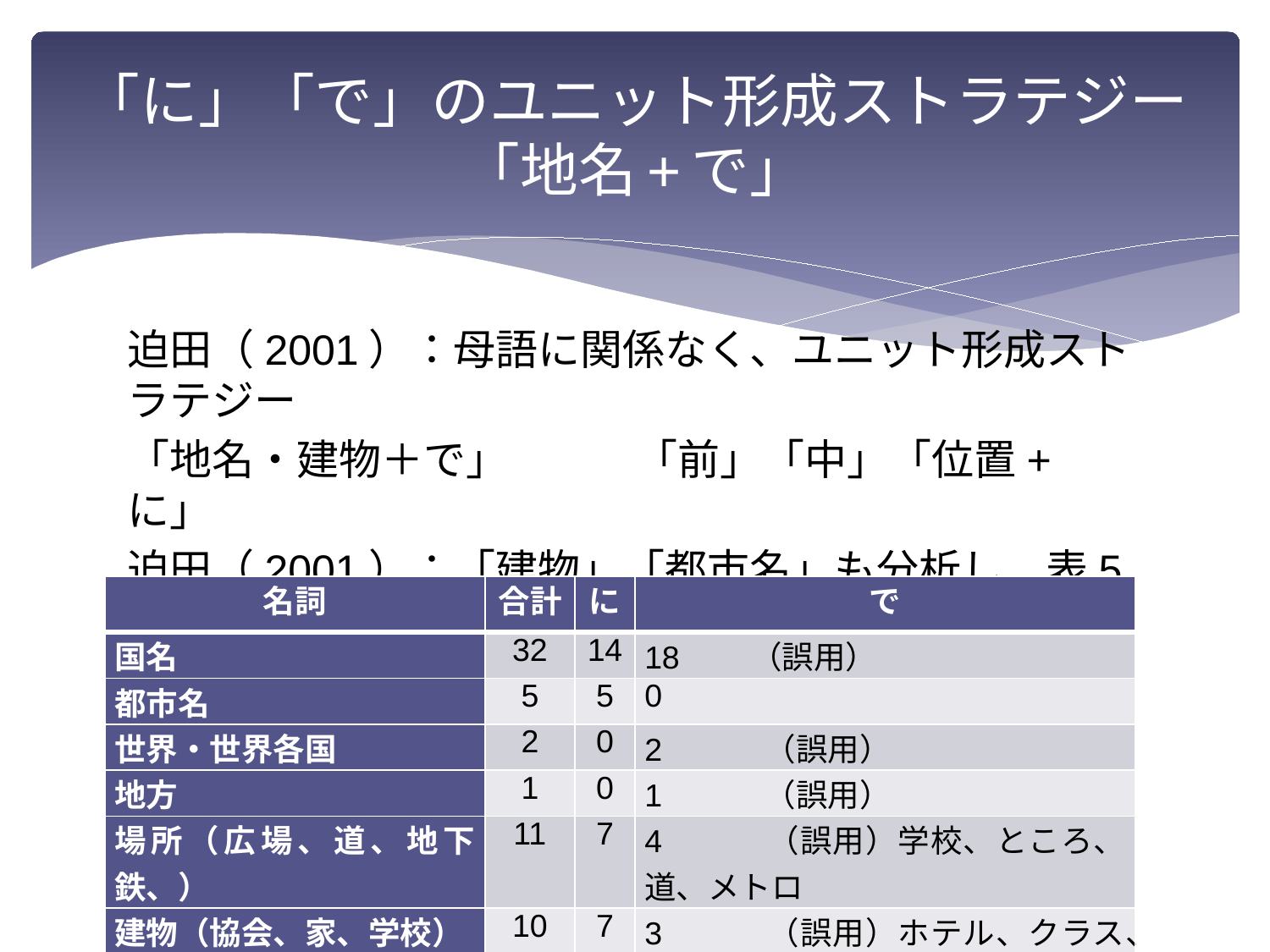

# 「に」「で」のユニット形成ストラテジー 「地名+で」
迫田（2001）：母語に関係なく、ユニット形成ストラテジー
「地名・建物＋で」　　　「前」「中」「位置+に」
迫田（2001）：「建物」「都市名」も分析し、表5にまとめた。
表5

| 名詞 | 合計 | に | で |
| --- | --- | --- | --- |
| 国名 | 32 | 14 | 18　　（誤用） |
| 都市名 | 5 | 5 | 0 |
| 世界・世界各国 | 2 | 0 | 2　　　（誤用） |
| 地方 | 1 | 0 | 1　　　（誤用） |
| 場所（広場、道、地下鉄、） | 11 | 7 | 4　　　（誤用）学校、ところ、道、メトロ |
| 建物（協会、家、学校） | 10 | 7 | 3　　　（誤用）ホテル、クラス、病院 |
| 各県 | 1 | 1 | 0 |
17